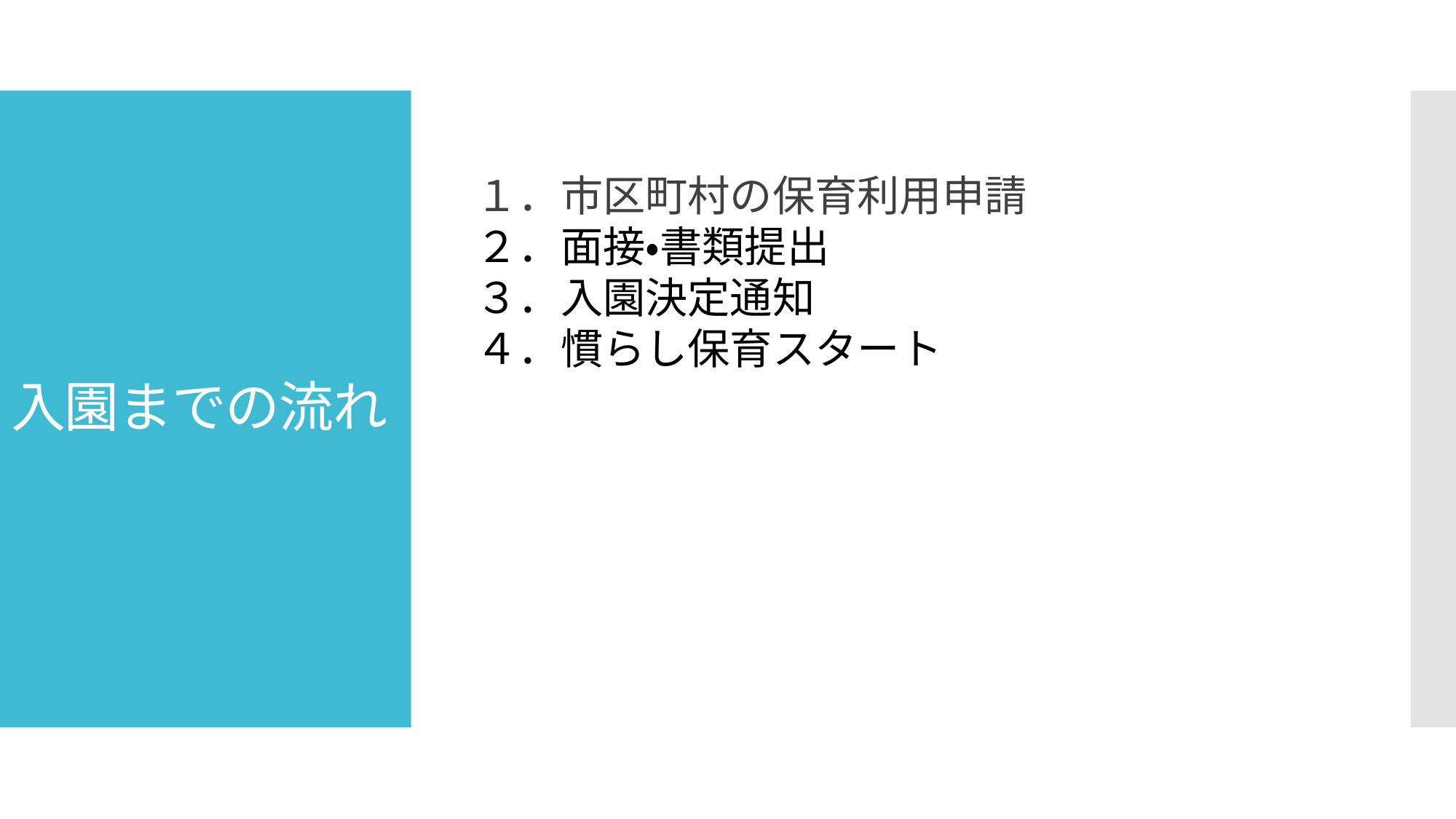

# 入園までの流れ
１．市区町村の保育利用申請
２．面接・書類提出
３．入園決定通知
４．慣らし保育スタート